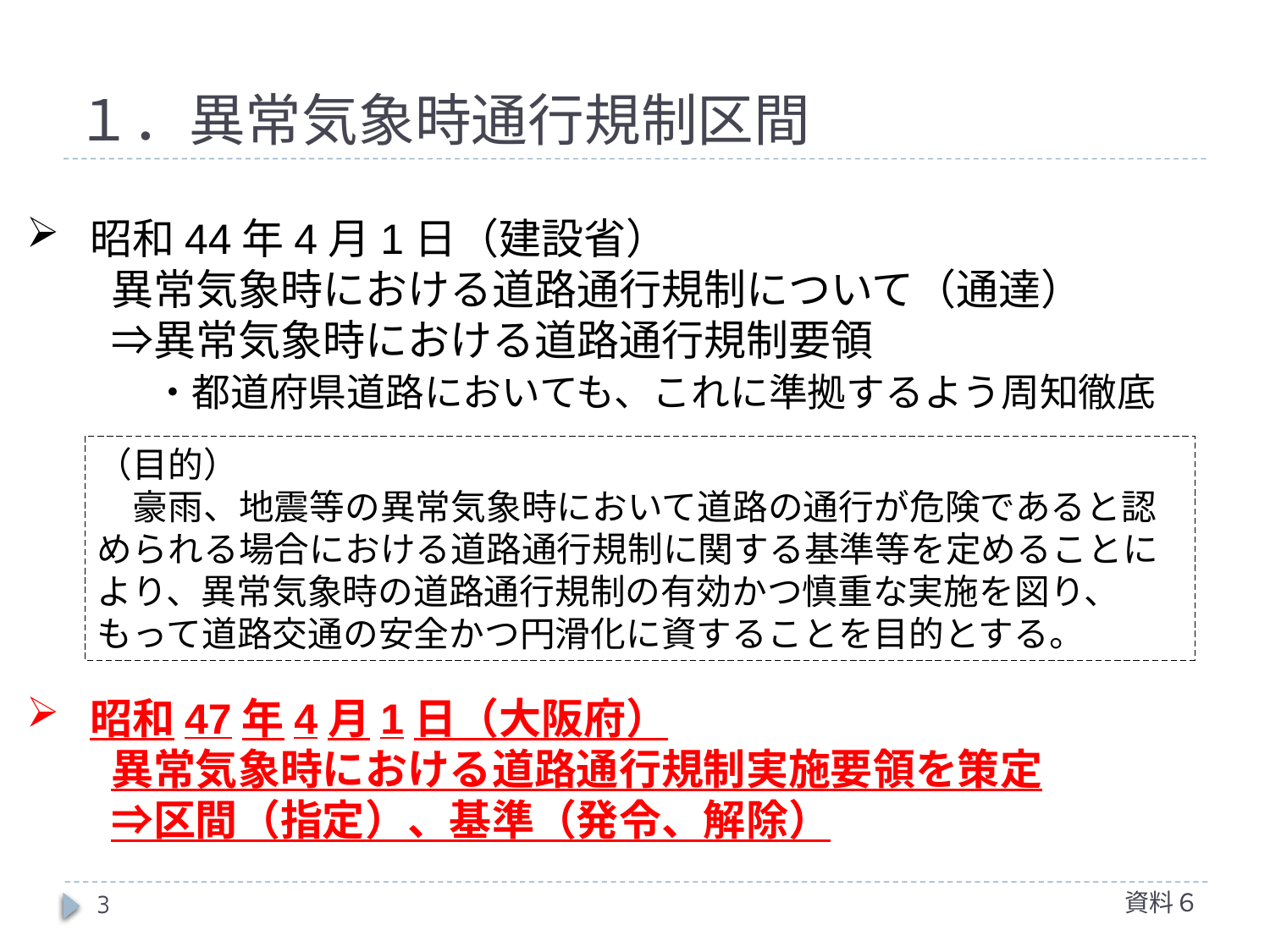

# １．異常気象時通行規制区間
昭和44年4月1日（建設省）
　　異常気象時における道路通行規制について（通達）
　　⇒異常気象時における道路通行規制要領
　　　・都道府県道路においても、これに準拠するよう周知徹底
（目的）
　豪雨、地震等の異常気象時において道路の通行が危険であると認められる場合における道路通行規制に関する基準等を定めることにより、異常気象時の道路通行規制の有効かつ慎重な実施を図り、もって道路交通の安全かつ円滑化に資することを目的とする。
昭和47年4月1日（大阪府）
　　異常気象時における道路通行規制実施要領を策定
　　⇒区間（指定）、基準（発令、解除）
資料６
3